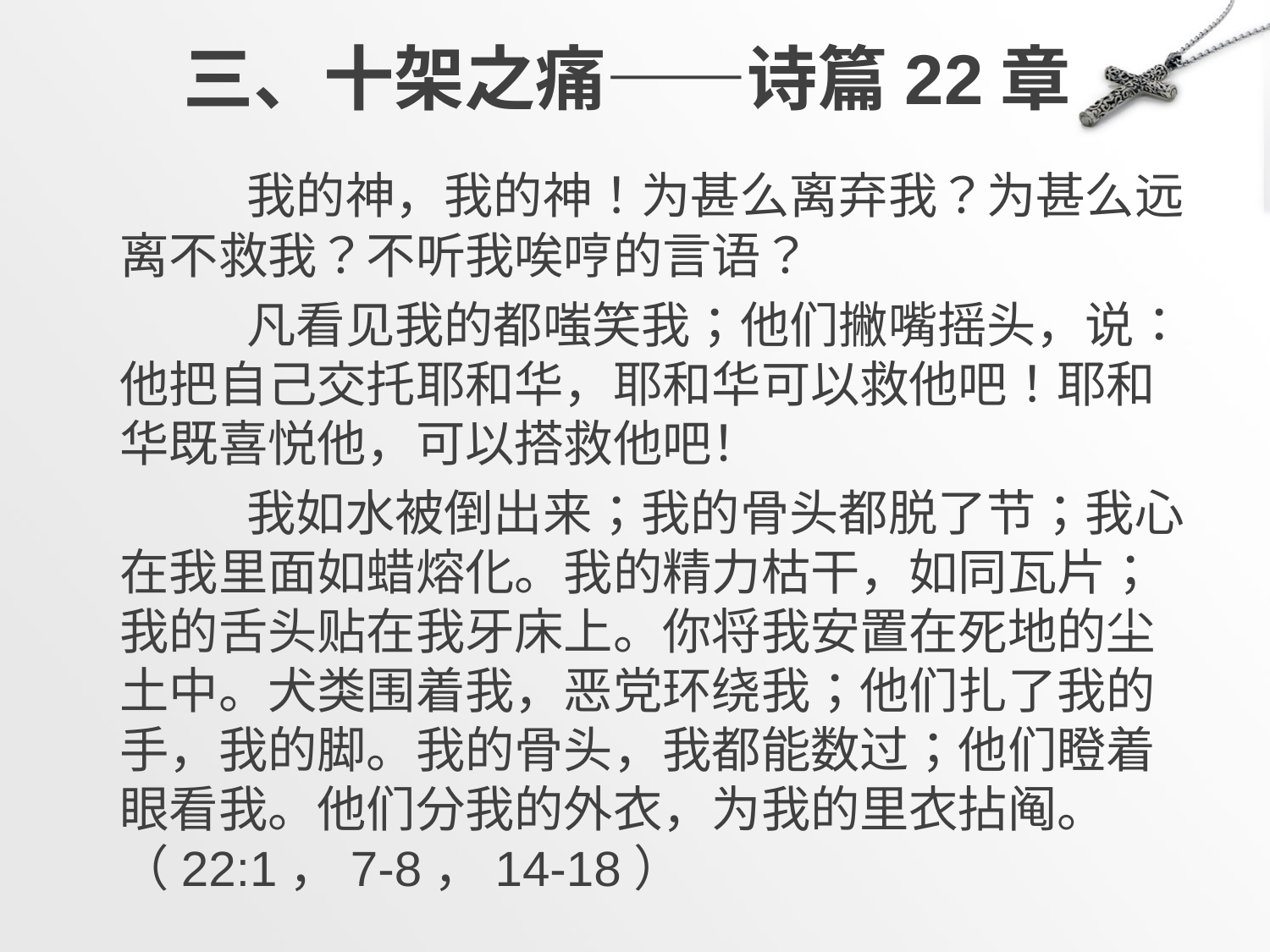

# 三、十架之痛——诗篇22章
	我的神，我的神！为甚么离弃我？为甚么远离不救我？不听我唉哼的言语？
	凡看见我的都嗤笑我；他们撇嘴摇头，说：他把自己交托耶和华，耶和华可以救他吧！耶和华既喜悦他，可以搭救他吧！
	我如水被倒出来；我的骨头都脱了节；我心在我里面如蜡熔化。我的精力枯干，如同瓦片；我的舌头贴在我牙床上。你将我安置在死地的尘土中。犬类围着我，恶党环绕我；他们扎了我的手，我的脚。我的骨头，我都能数过；他们瞪着眼看我。他们分我的外衣，为我的里衣拈阄。	（22:1，7-8，14-18）